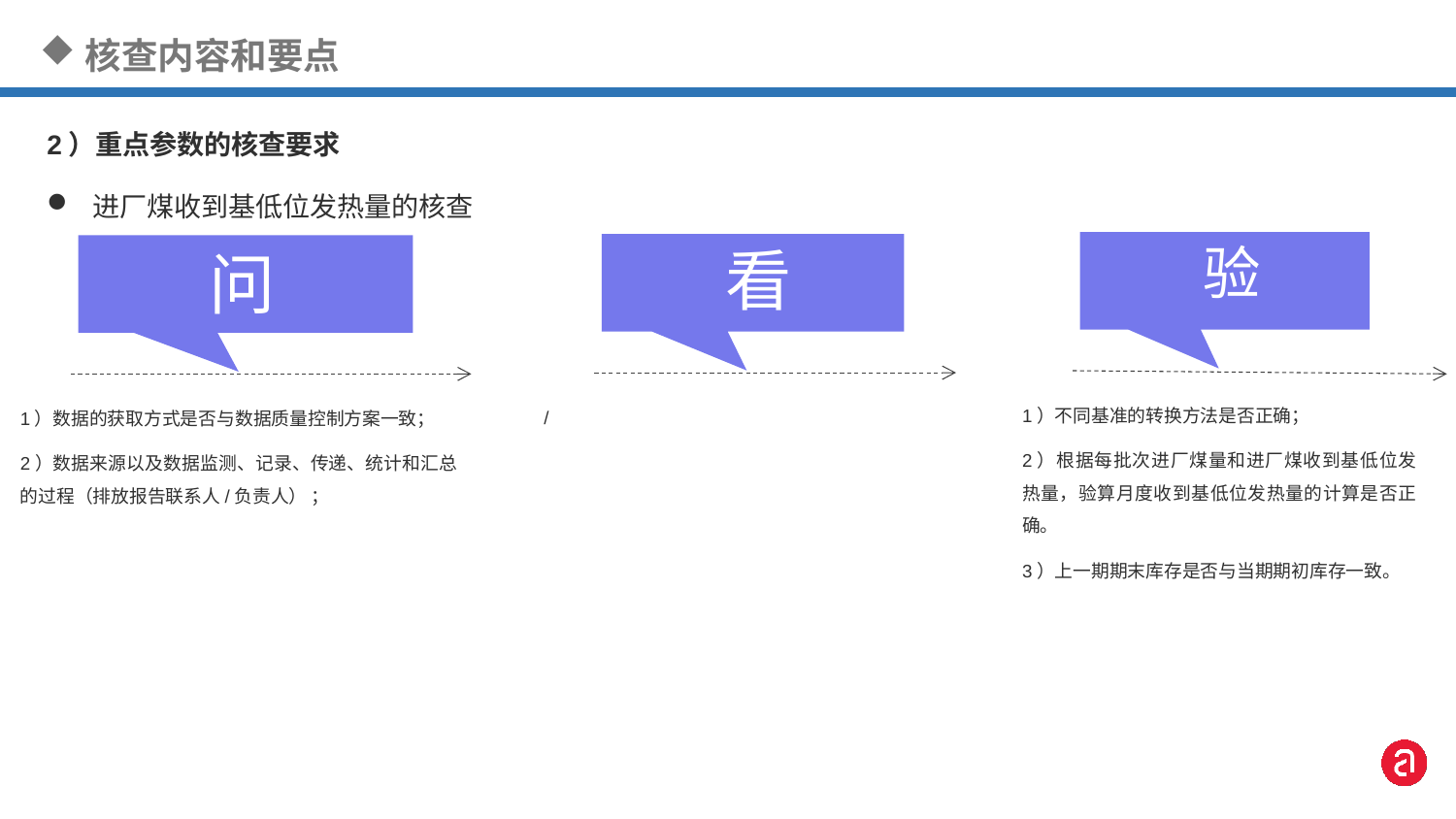

核查内容和要点
2）重点参数的核查要求
进厂煤收到基低位发热量的核查
验

看

问
1）不同基准的转换方法是否正确；
2）根据每批次进厂煤量和进厂煤收到基低位发热量，验算月度收到基低位发热量的计算是否正确。
3）上一期期末库存是否与当期期初库存一致。
/
1）数据的获取方式是否与数据质量控制方案一致；
2）数据来源以及数据监测、记录、传递、统计和汇总的过程（排放报告联系人/负责人） ；